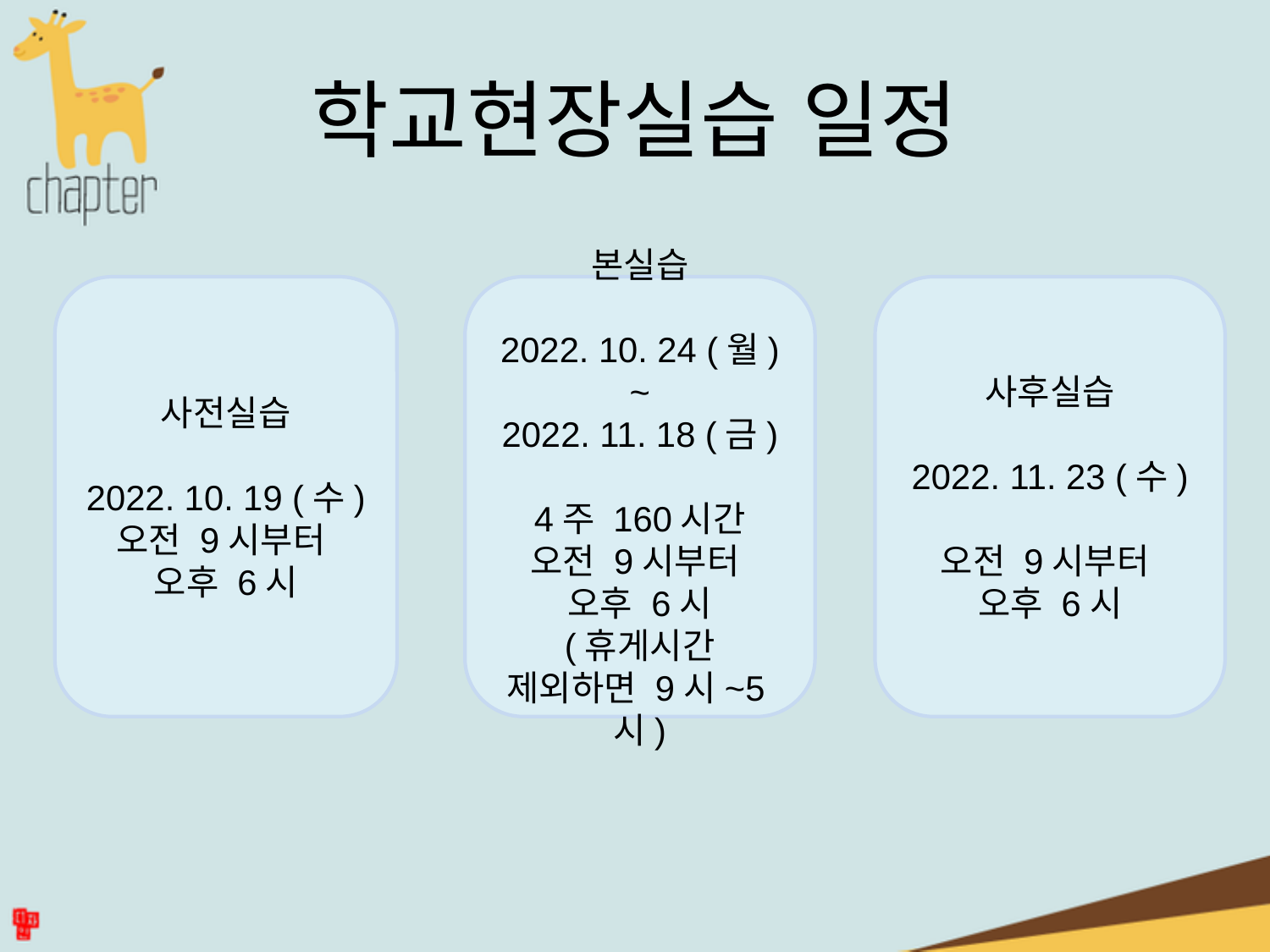

# 학교현장실습 일정
사전실습

2022. 10. 19 (수)
오전 9시부터
오후 6시
본실습

2022. 10. 24 (월) ~
2022. 11. 18 (금)

4주 160시간
오전 9시부터
오후 6시
(휴게시간 제외하면 9시~5시)
사후실습

2022. 11. 23 (수)

오전 9시부터
오후 6시